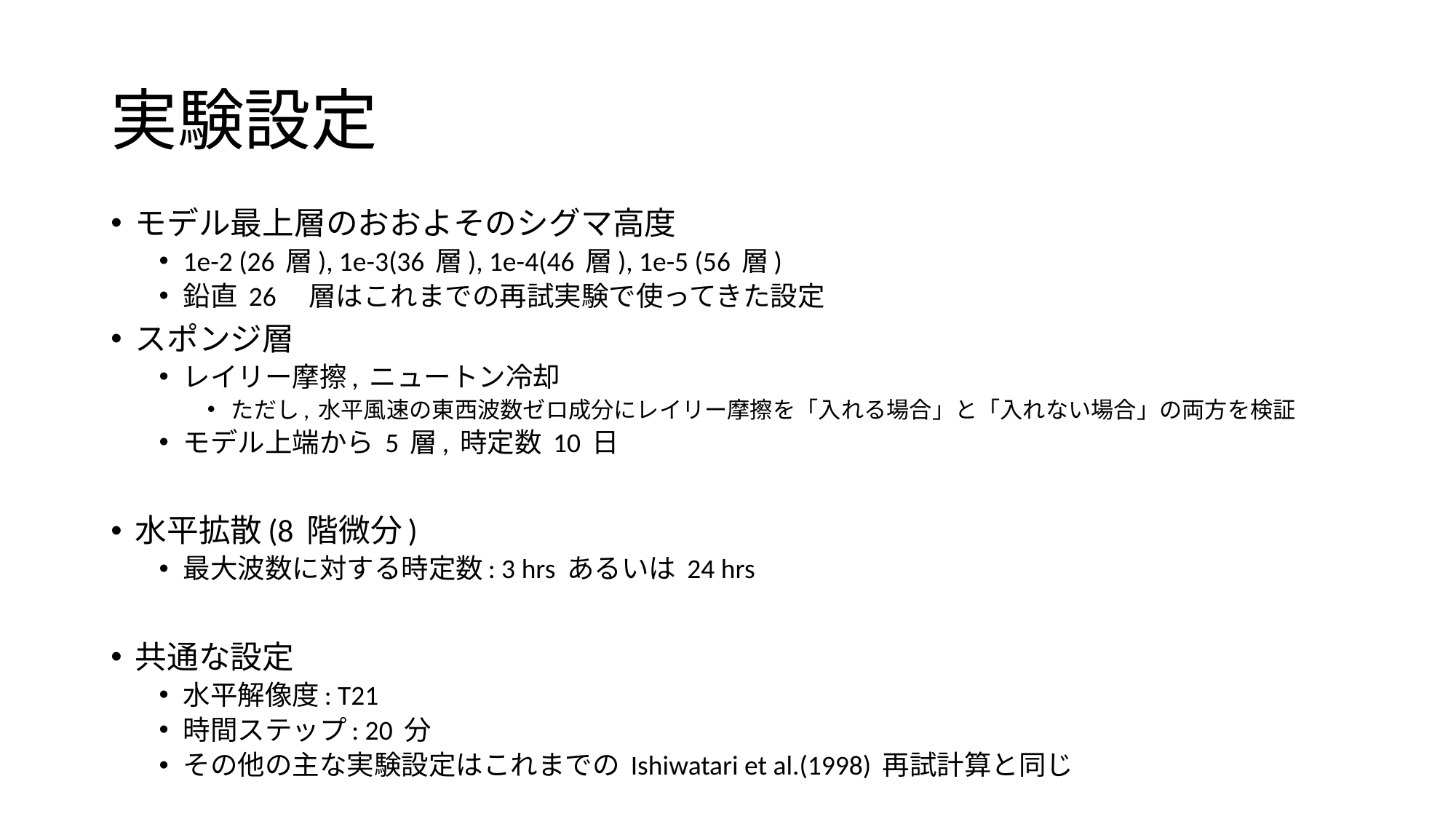

# 実験設定
モデル最上層のおおよそのシグマ高度
1e-2 (26 層), 1e-3(36 層), 1e-4(46 層), 1e-5 (56 層)
鉛直 26　層はこれまでの再試実験で使ってきた設定
スポンジ層
レイリー摩擦, ニュートン冷却
ただし, 水平風速の東西波数ゼロ成分にレイリー摩擦を「入れる場合」と「入れない場合」の両方を検証
モデル上端から 5 層, 時定数 10 日

水平拡散(8 階微分)
最大波数に対する時定数: 3 hrs あるいは 24 hrs

共通な設定
水平解像度: T21
時間ステップ: 20 分
その他の主な実験設定はこれまでの Ishiwatari et al.(1998) 再試計算と同じ